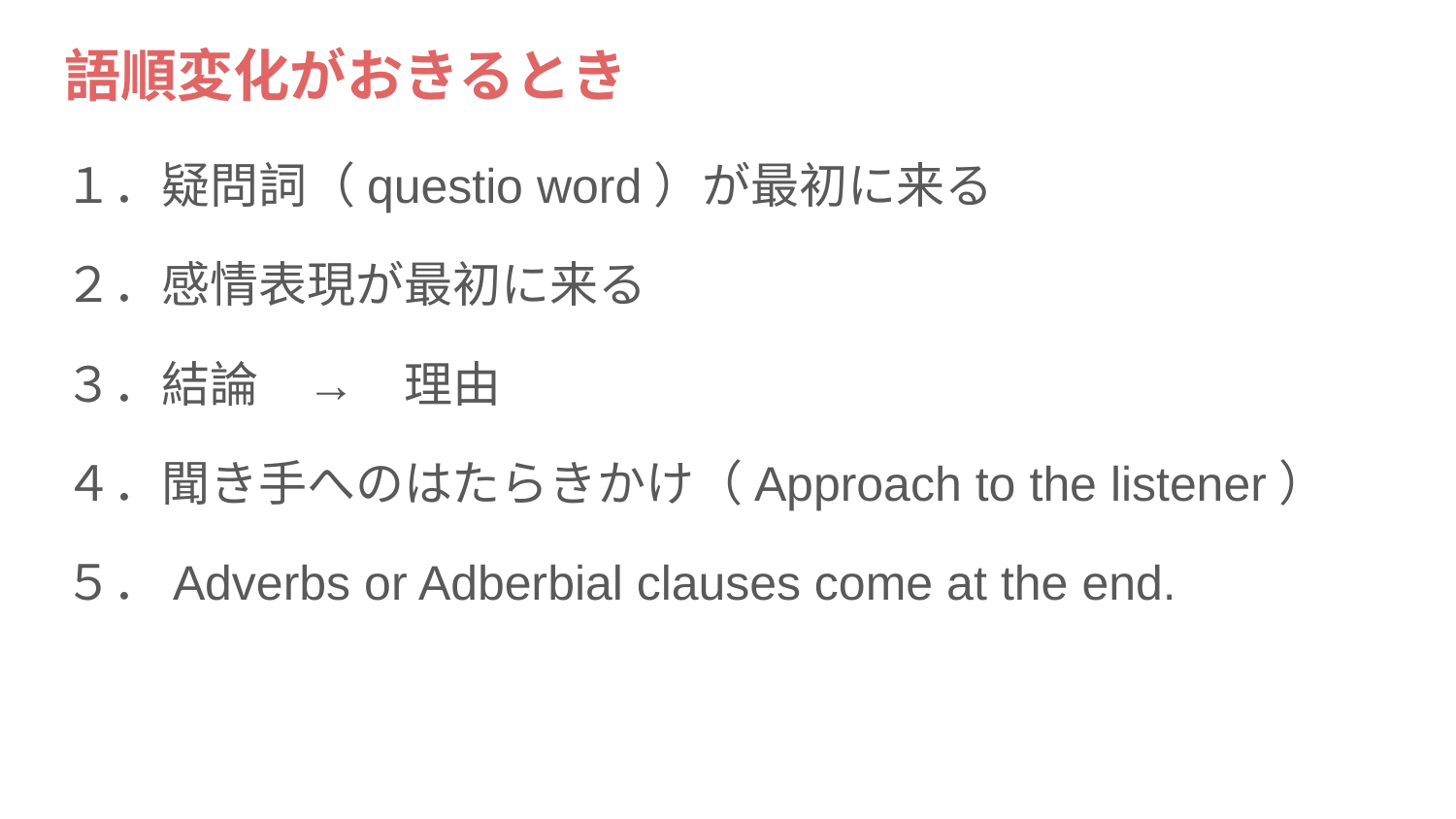

# 語順変化がおきるとき
１．疑問詞（questio word）が最初に来る
２．感情表現が最初に来る
３．結論　→　理由
４．聞き手へのはたらきかけ（Approach to the listener）
５．Adverbs or Adberbial clauses come at the end.